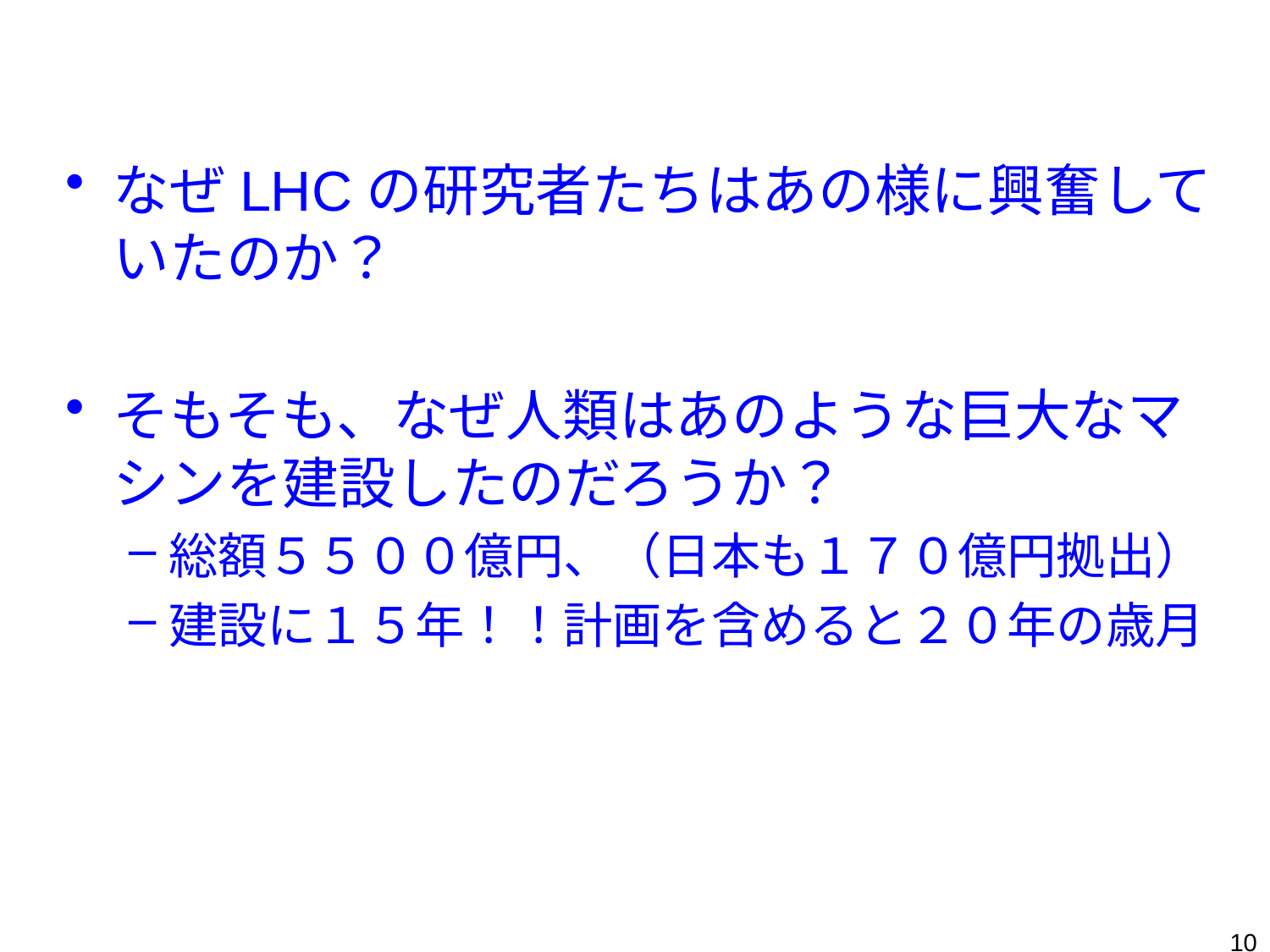

なぜLHCの研究者たちはあの様に興奮していたのか？

そもそも、なぜ人類はあのような巨大なマシンを建設したのだろうか？
総額５５００億円、（日本も１７０億円拠出）
建設に１５年！！計画を含めると２０年の歳月
10